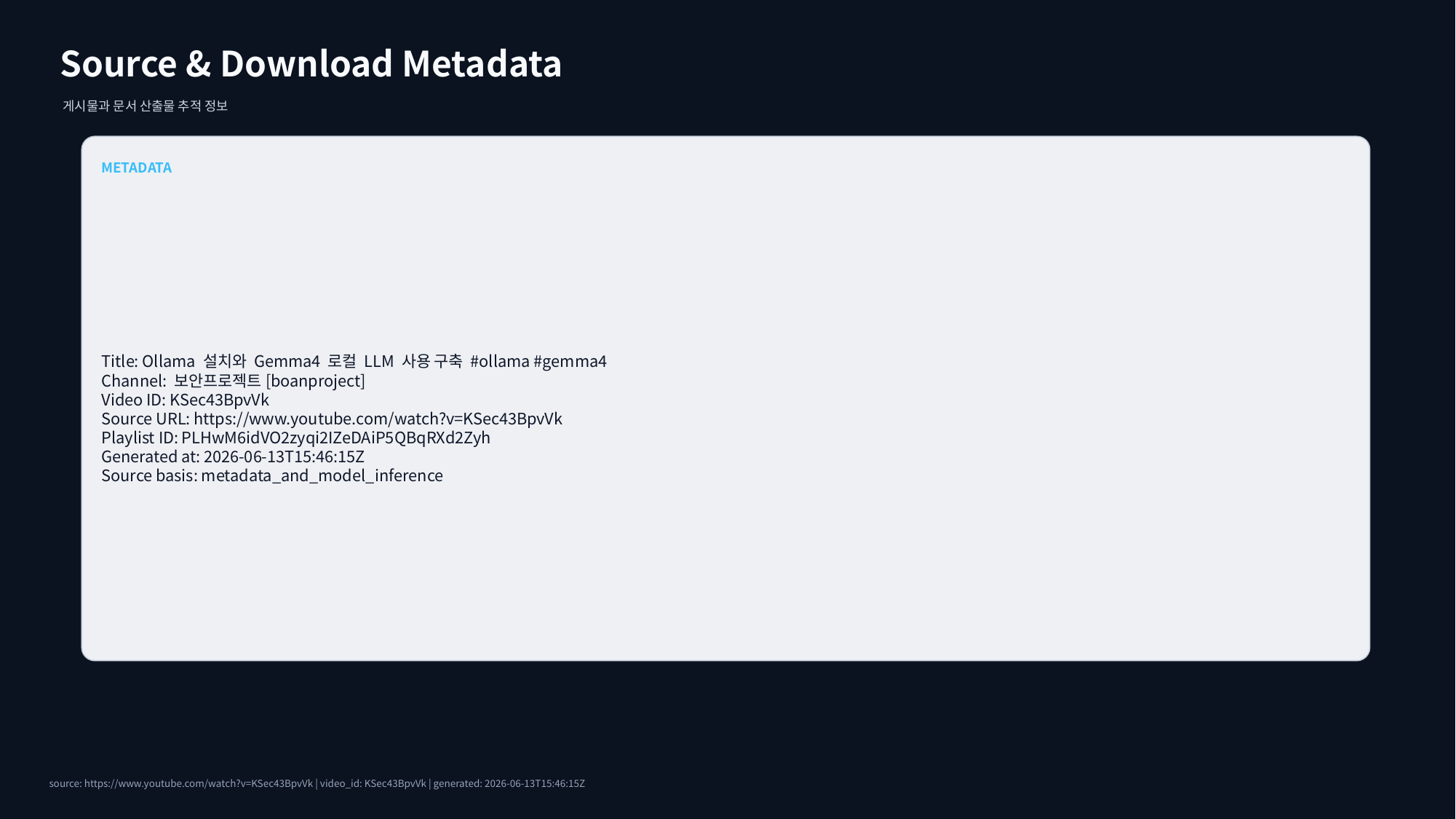

Source & Download Metadata
게시물과 문서 산출물 추적 정보

METADATA
Title: Ollama 설치와 Gemma4 로컬 LLM 사용 구축 #ollama #gemma4
Channel: 보안프로젝트[boanproject]
Video ID: KSec43BpvVk
Source URL: https://www.youtube.com/watch?v=KSec43BpvVk
Playlist ID: PLHwM6idVO2zyqi2IZeDAiP5QBqRXd2Zyh
Generated at: 2026-06-13T15:46:15Z
Source basis: metadata_and_model_inference
source: https://www.youtube.com/watch?v=KSec43BpvVk | video_id: KSec43BpvVk | generated: 2026-06-13T15:46:15Z